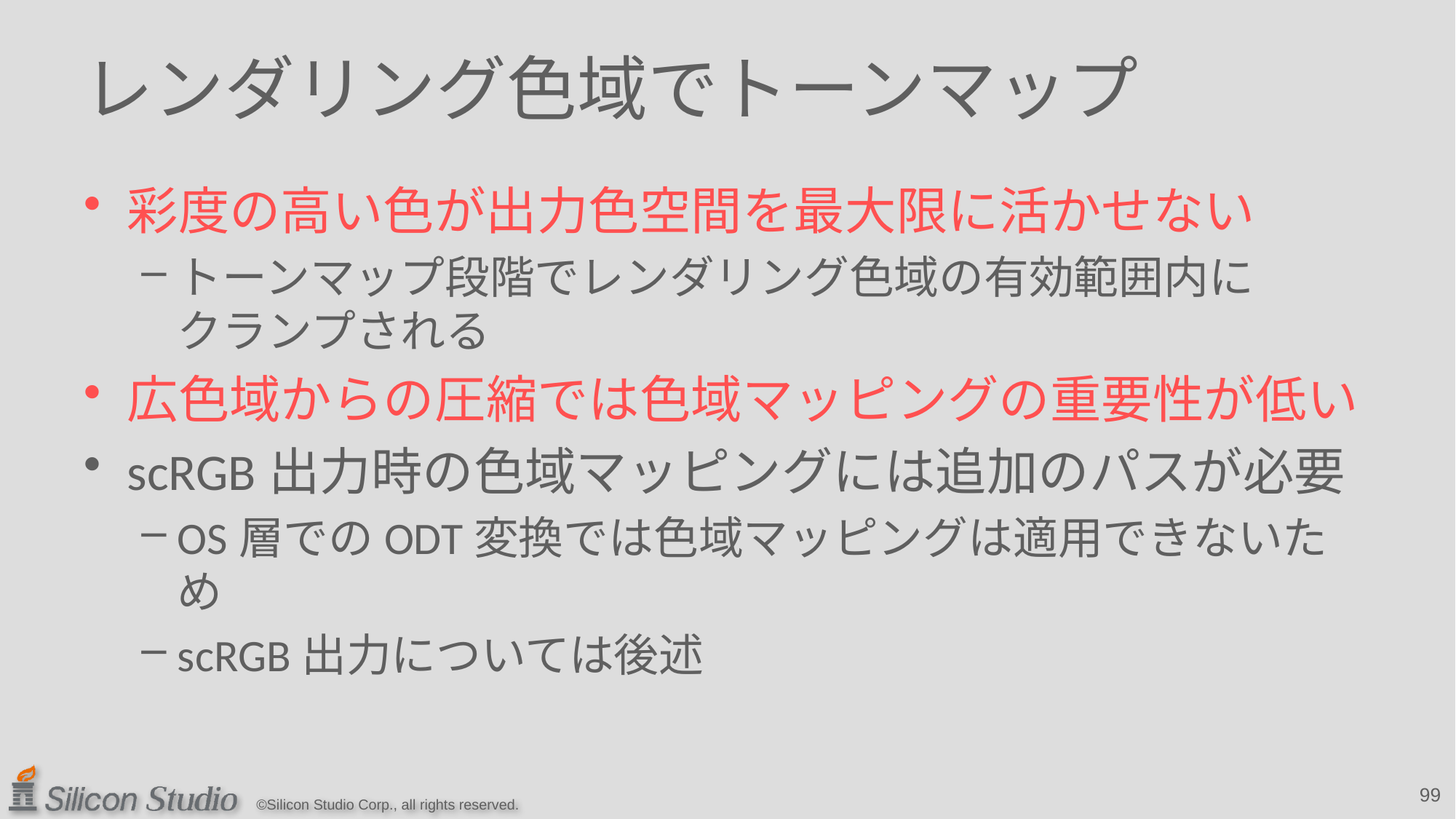

# レンダリング色域でトーンマップ
彩度の高い色が出力色空間を最大限に活かせない
トーンマップ段階でレンダリング色域の有効範囲内に
クランプされる
広色域からの圧縮では色域マッピングの重要性が低い
scRGB出力時の色域マッピングには追加のパスが必要
OS層でのODT変換では色域マッピングは適用できないため
scRGB出力については後述
99